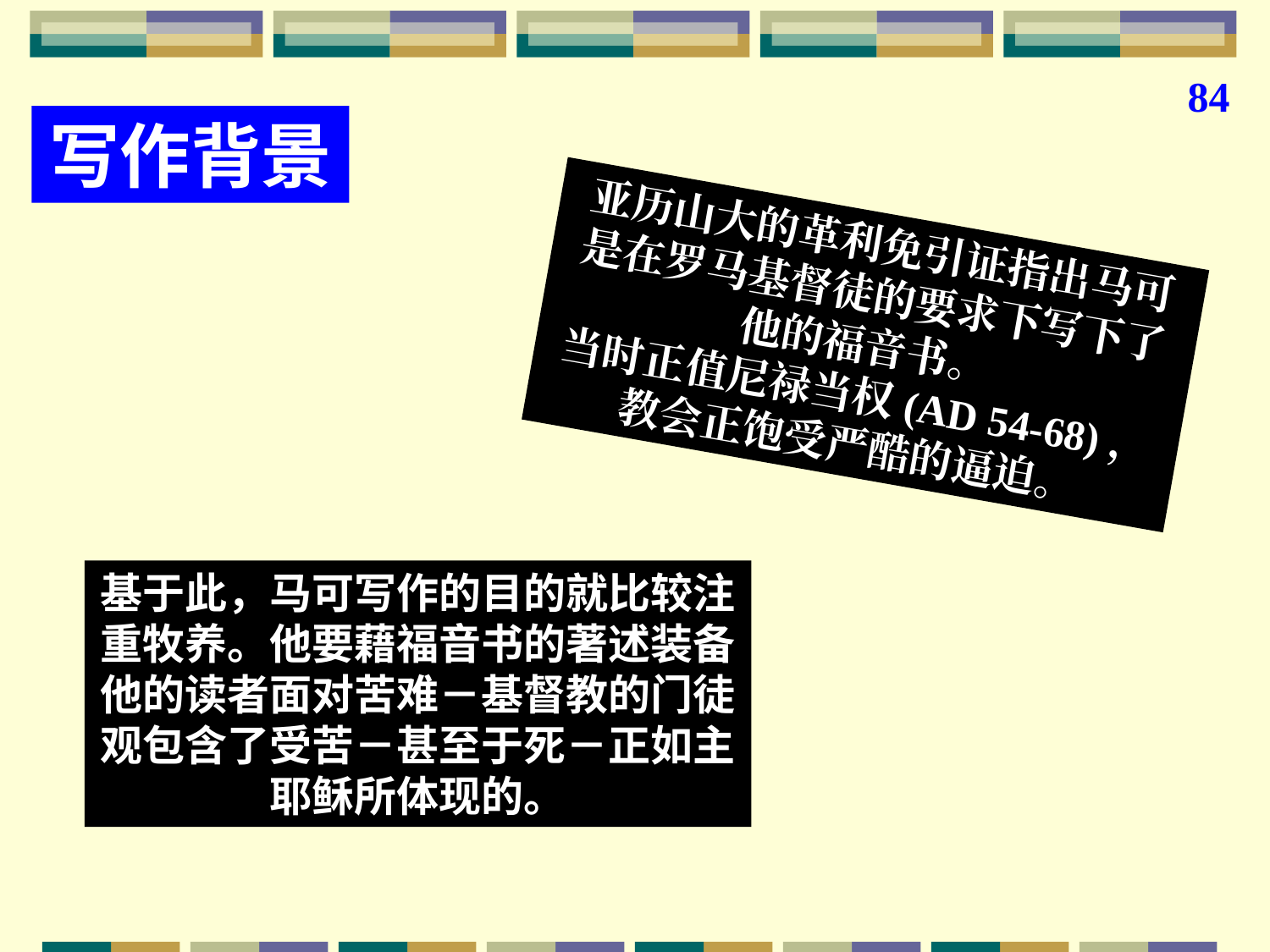

84
写作背景
亚历山大的革利免引证指出马可是在罗马基督徒的要求下写下了他的福音书。
当时正值尼禄当权(AD 54-68)，教会正饱受严酷的逼迫。
基于此，马可写作的目的就比较注重牧养。他要藉福音书的著述装备他的读者面对苦难－基督教的门徒观包含了受苦－甚至于死－正如主耶稣所体现的。